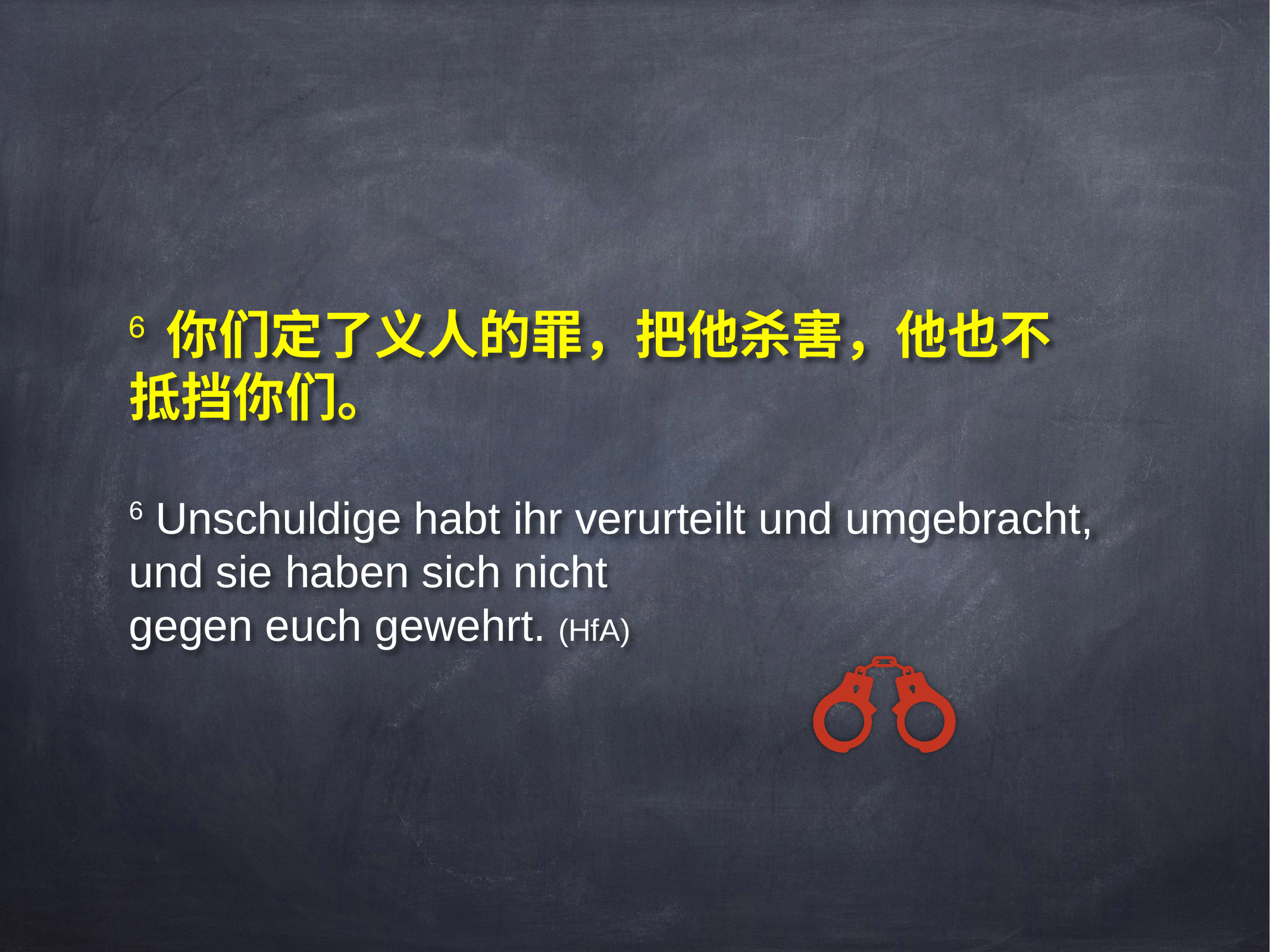

# 6 你们定了义人的罪，把他杀害，他也不
抵挡你们。

6 Unschuldige habt ihr verurteilt und umgebracht, und sie haben sich nicht
gegen euch gewehrt. (HfA)